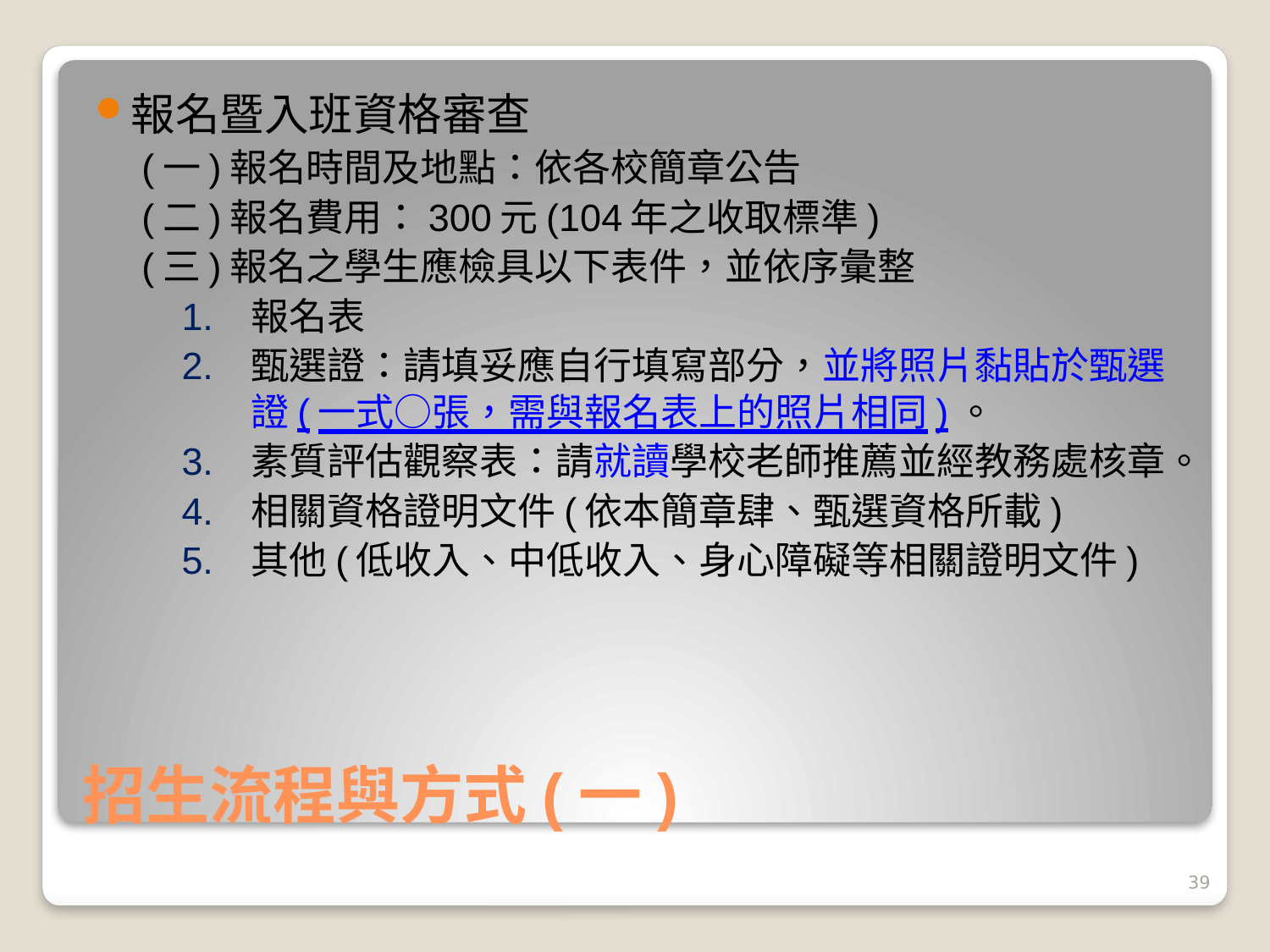

報名暨入班資格審查
(一)報名時間及地點：依各校簡章公告
(二)報名費用：300元(104年之收取標準)
(三)報名之學生應檢具以下表件，並依序彙整
報名表
甄選證：請填妥應自行填寫部分，並將照片黏貼於甄選證(一式○張，需與報名表上的照片相同)。
素質評估觀察表：請就讀學校老師推薦並經教務處核章。
相關資格證明文件(依本簡章肆、甄選資格所載)
其他(低收入、中低收入、身心障礙等相關證明文件)
# 招生流程與方式(一)
39